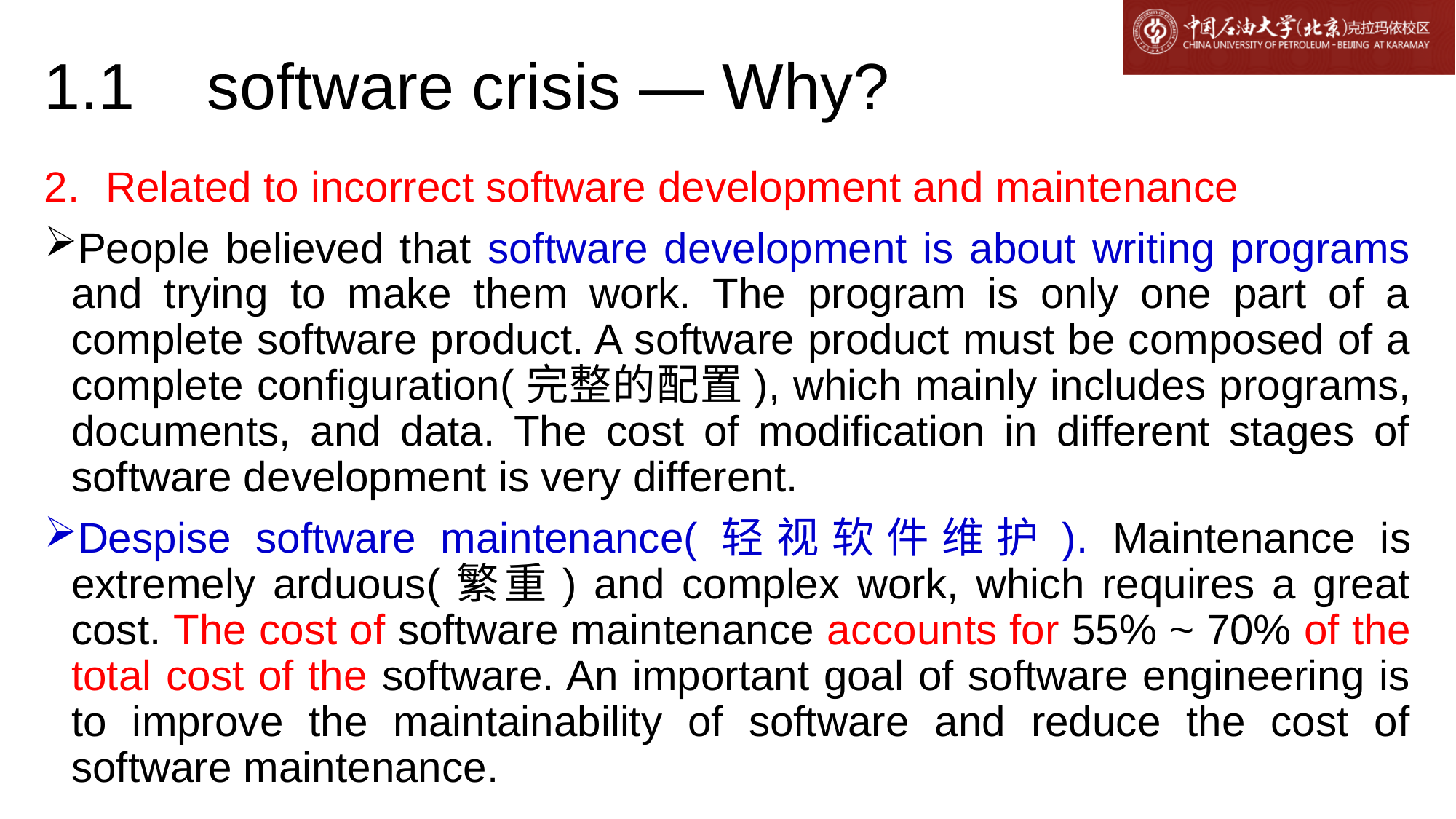

# 1.1    software crisis — Why?
Related to incorrect software development and maintenance
People believed that software development is about writing programs and trying to make them work. The program is only one part of a complete software product. A software product must be composed of a complete configuration(完整的配置), which mainly includes programs, documents, and data. The cost of modification in different stages of software development is very different.
Despise software maintenance(轻视软件维护). Maintenance is extremely arduous(繁重) and complex work, which requires a great cost. The cost of software maintenance accounts for 55% ~ 70% of the total cost of the software. An important goal of software engineering is to improve the maintainability of software and reduce the cost of software maintenance.